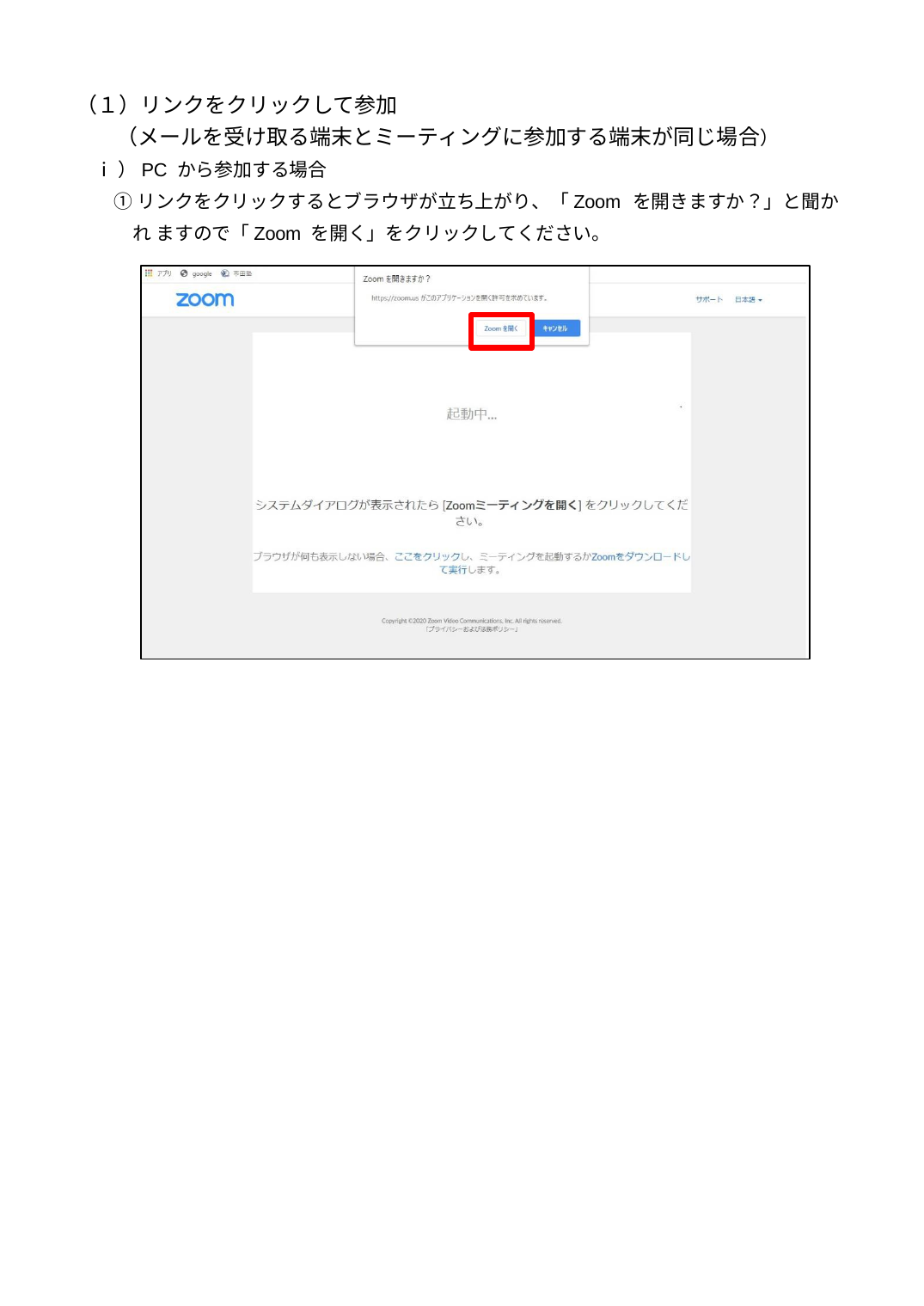

（１）リンクをクリックして参加
（メールを受け取る端末とミーティングに参加する端末が同じ場合）
ⅰ）PC から参加する場合
①リンクをクリックするとブラウザが立ち上がり、「Zoom を開きますか？」と聞かれ ますので「Zoom を開く」をクリックしてください。